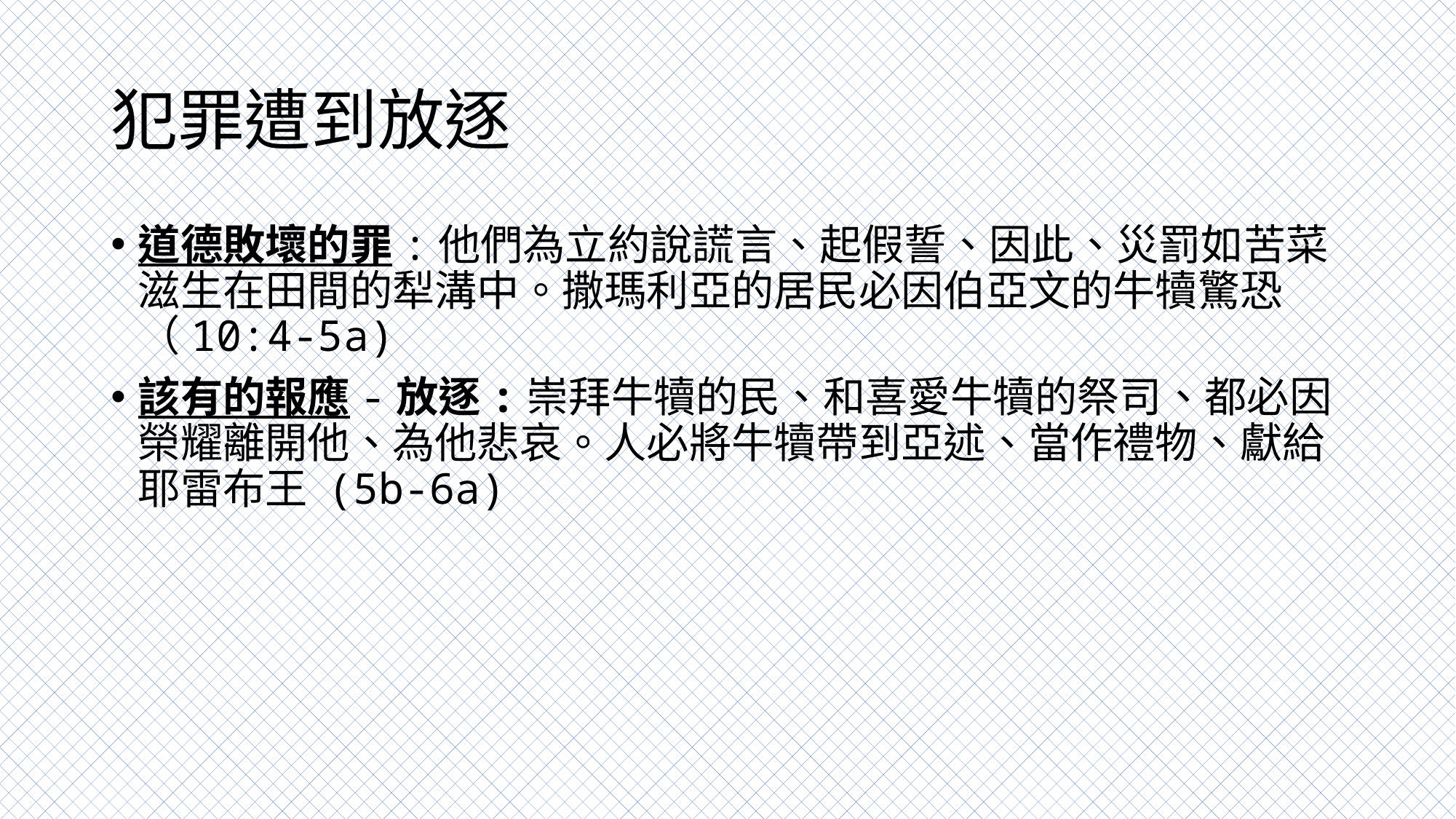

# 犯罪遭到放逐
道德敗壞的罪:他們為立約說謊言、起假誓、因此、災罰如苦菜滋生在田間的犁溝中。撒瑪利亞的居民必因伯亞文的牛犢驚恐（10:4-5a)
該有的報應-放逐:崇拜牛犢的民、和喜愛牛犢的祭司、都必因榮耀離開他、為他悲哀。人必將牛犢帶到亞述、當作禮物、獻給耶雷布王 (5b-6a)